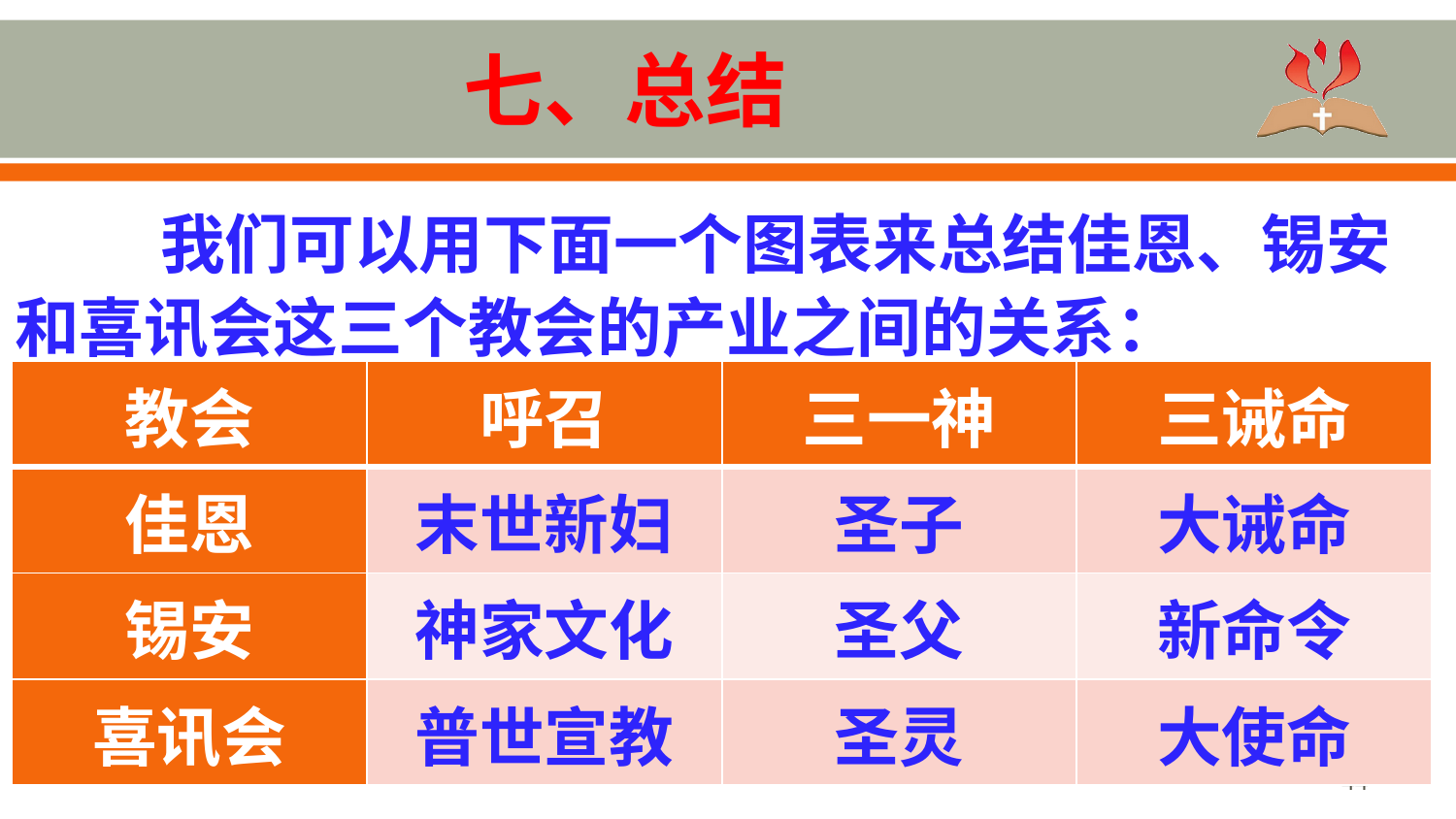

# 七、总结
	我们可以用下面一个图表来总结佳恩、锡安和喜讯会这三个教会的产业之间的关系：

| 教会 | 呼召 | 三一神 | 三诫命 |
| --- | --- | --- | --- |
| 佳恩 | 末世新妇 | 圣子 | 大诫命 |
| 锡安 | 神家文化 | 圣父 | 新命令 |
| 喜讯会 | 普世宣教 | 圣灵 | 大使命 |
44